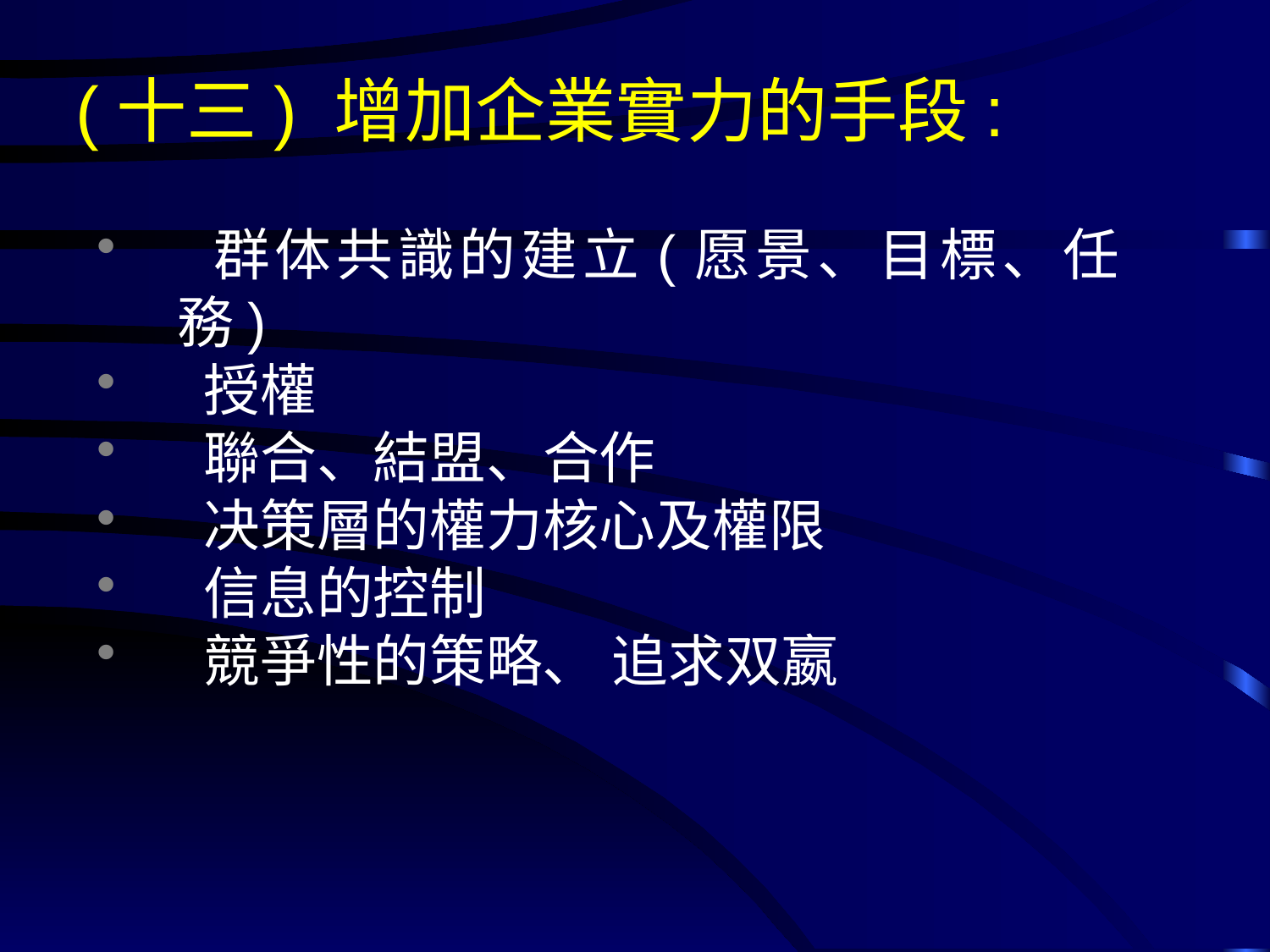

(十三) 增加企業實力的手段:
 群体共識的建立(愿景、目標、任務)
 授權
 聯合、結盟、合作
 决策層的權力核心及權限
 信息的控制
 競爭性的策略、 追求双嬴